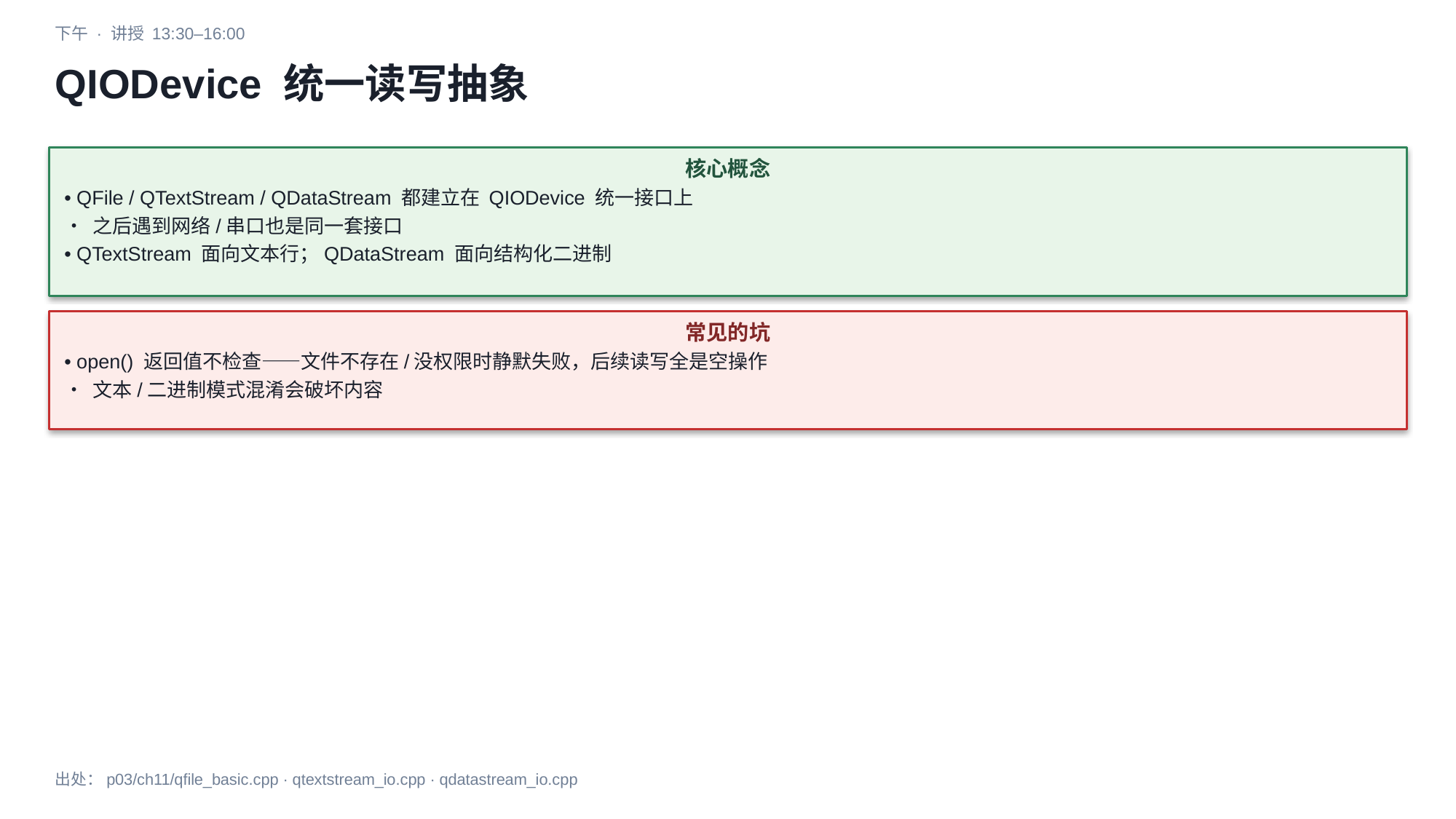

下午 · 讲授 13:30–16:00
QIODevice 统一读写抽象
核心概念
• QFile / QTextStream / QDataStream 都建立在 QIODevice 统一接口上
• 之后遇到网络/串口也是同一套接口
• QTextStream 面向文本行；QDataStream 面向结构化二进制
常见的坑
• open() 返回值不检查——文件不存在/没权限时静默失败，后续读写全是空操作
• 文本/二进制模式混淆会破坏内容
出处：p03/ch11/qfile_basic.cpp · qtextstream_io.cpp · qdatastream_io.cpp